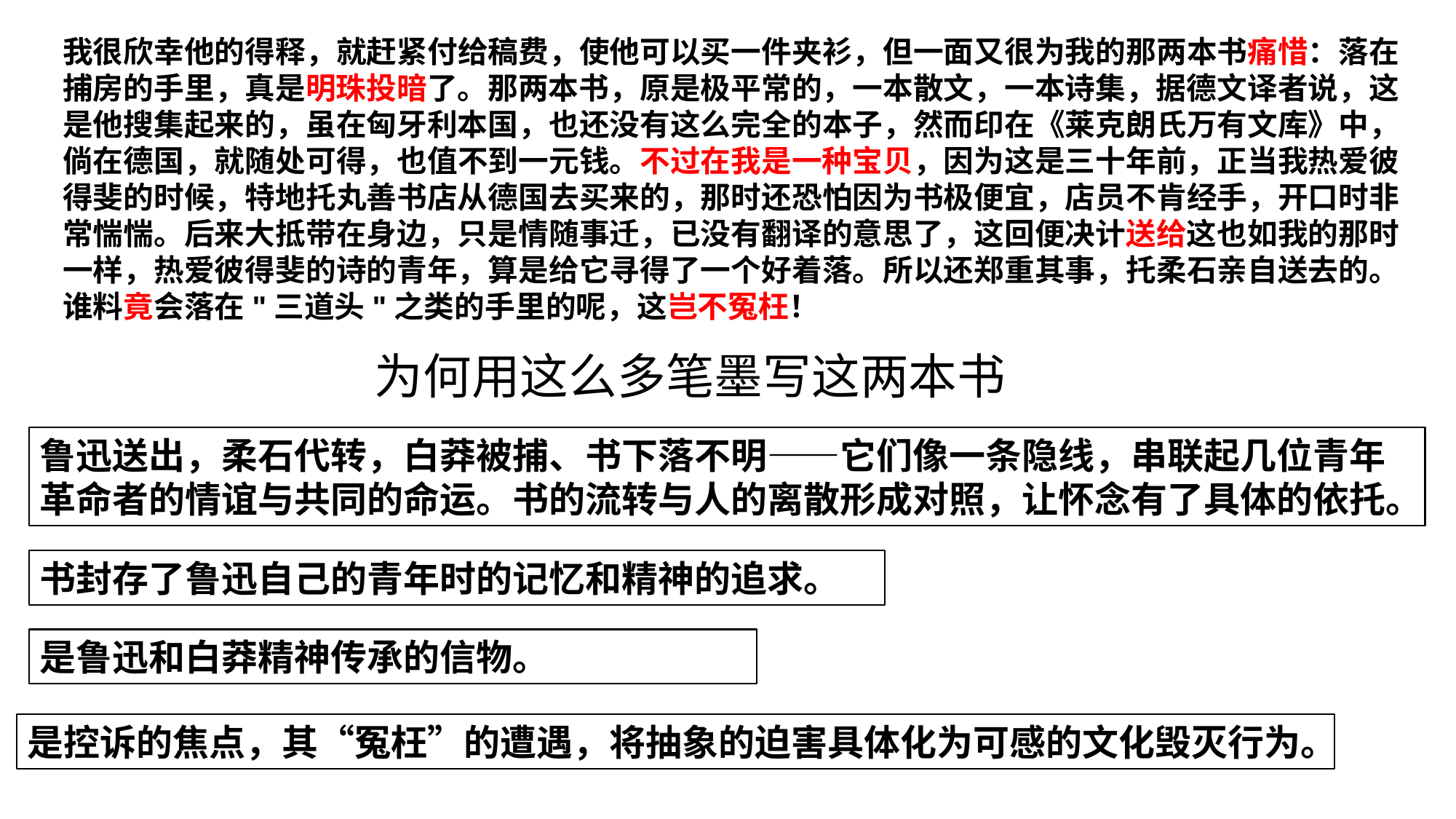

我很欣幸他的得释，就赶紧付给稿费，使他可以买一件夹衫，但一面又很为我的那两本书痛惜：落在捕房的手里，真是明珠投暗了。那两本书，原是极平常的，一本散文，一本诗集，据德文译者说，这是他搜集起来的，虽在匈牙利本国，也还没有这么完全的本子，然而印在《莱克朗氏万有文库》中，倘在德国，就随处可得，也值不到一元钱。不过在我是一种宝贝，因为这是三十年前，正当我热爱彼得斐的时候，特地托丸善书店从德国去买来的，那时还恐怕因为书极便宜，店员不肯经手，开口时非常惴惴。后来大抵带在身边，只是情随事迁，已没有翻译的意思了，这回便决计送给这也如我的那时一样，热爱彼得斐的诗的青年，算是给它寻得了一个好着落。所以还郑重其事，托柔石亲自送去的。谁料竟会落在"三道头"之类的手里的呢，这岂不冤枉！
为何用这么多笔墨写这两本书
鲁迅送出，柔石代转，白莽被捕、书下落不明——它们像一条隐线，串联起几位青年革命者的情谊与共同的命运。书的流转与人的离散形成对照，让怀念有了具体的依托。
书封存了鲁迅自己的青年时的记忆和精神的追求。
是鲁迅和白莽精神传承的信物。
是控诉的焦点，其“冤枉”的遭遇，将抽象的迫害具体化为可感的文化毁灭行为。